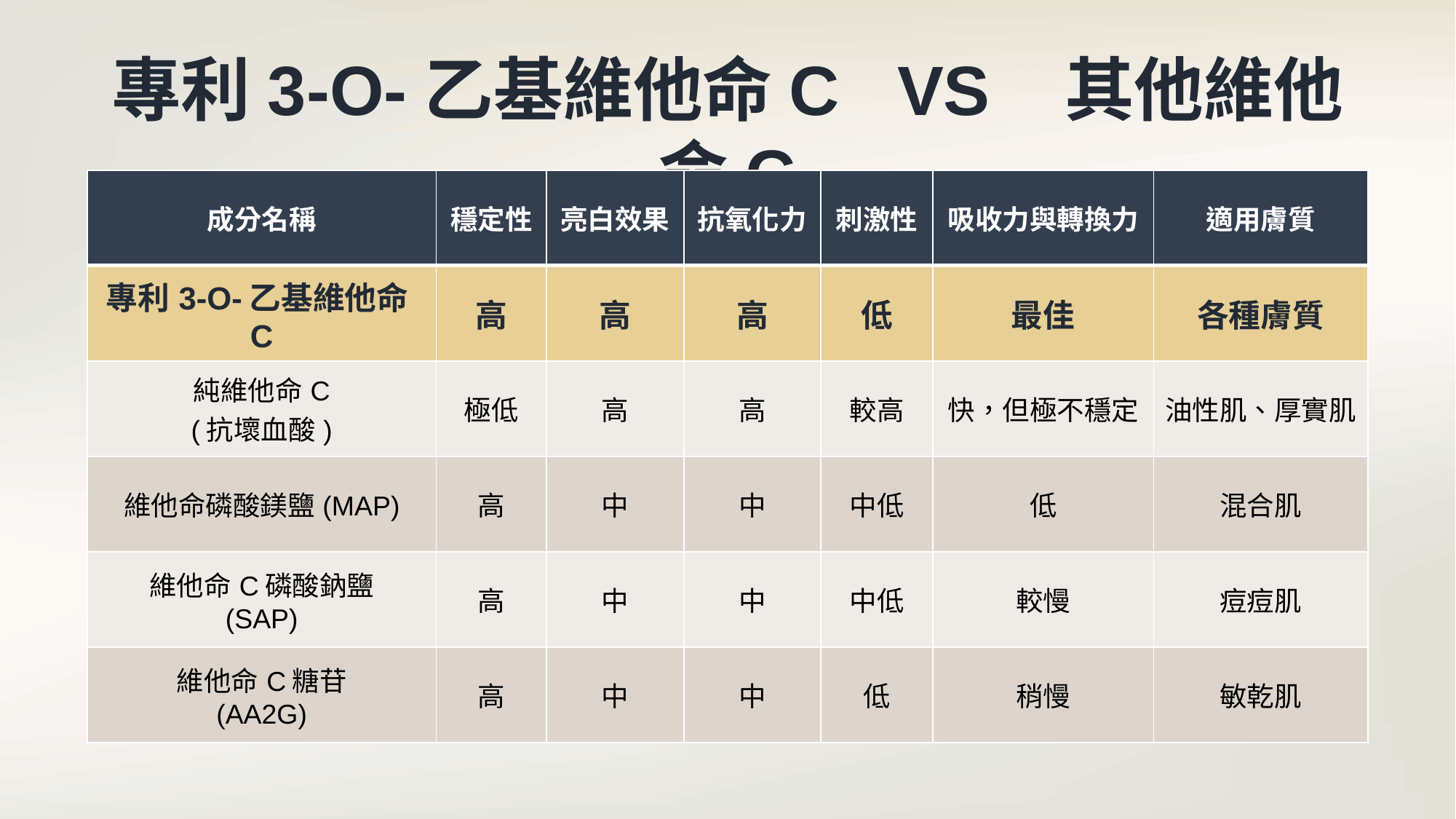

專利3-O-乙基維他命C   VS   其他維他命C
| 成分名稱 | 穩定性 | 亮白效果 | 抗氧化力 | 刺激性 | 吸收力與轉換力 | 適用膚質 |
| --- | --- | --- | --- | --- | --- | --- |
| 專利3-O-乙基維他命C | 高 | 高 | 高 | 低 | 最佳 | 各種膚質 |
| 純維他命C (抗壞血酸) | 極低 | 高 | 高 | 較高 | 快，但極不穩定 | 油性肌、厚實肌 |
| 維他命磷酸鎂鹽(MAP) | 高 | 中 | 中 | 中低 | 低 | 混合肌 |
| 維他命C磷酸鈉鹽 (SAP) | 高 | 中 | 中 | 中低 | 較慢 | 痘痘肌 |
| 維他命C糖苷 (AA2G) | 高 | 中 | 中 | 低 | 稍慢 | 敏乾肌 |